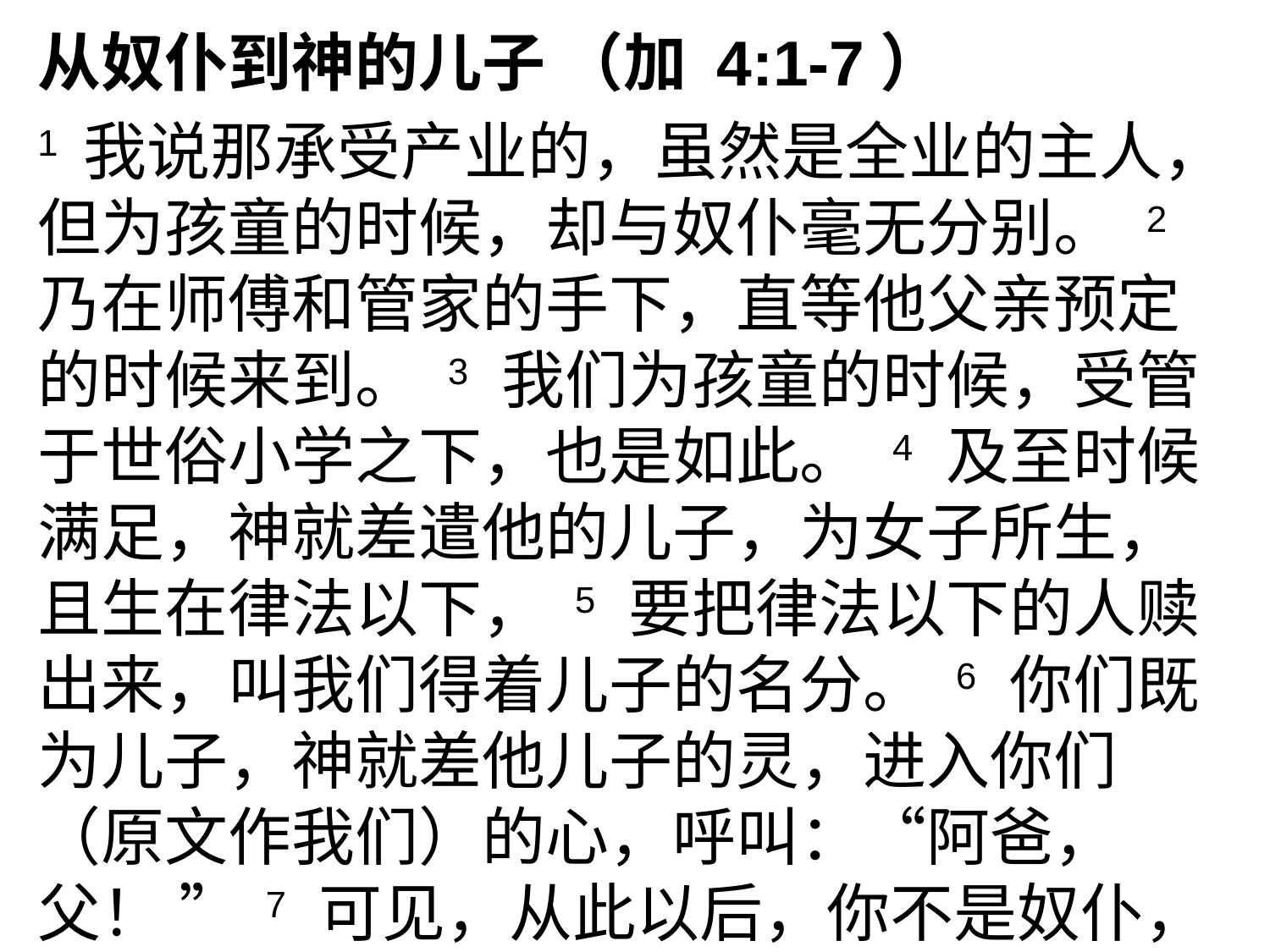

从奴仆到神的儿子 （加 4:1-7）
1 我说那承受产业的，虽然是全业的主人，但为孩童的时候，却与奴仆毫无分别。 2 乃在师傅和管家的手下，直等他父亲预定的时候来到。 3 我们为孩童的时候，受管于世俗小学之下，也是如此。 4 及至时候满足，神就差遣他的儿子，为女子所生，且生在律法以下， 5 要把律法以下的人赎出来，叫我们得着儿子的名分。 6 你们既为儿子，神就差他儿子的灵，进入你们（原文作我们）的心，呼叫：“阿爸，父！ ” 7 可见，从此以后，你不是奴仆，乃是儿子了。既是儿子，就靠着神为后嗣。